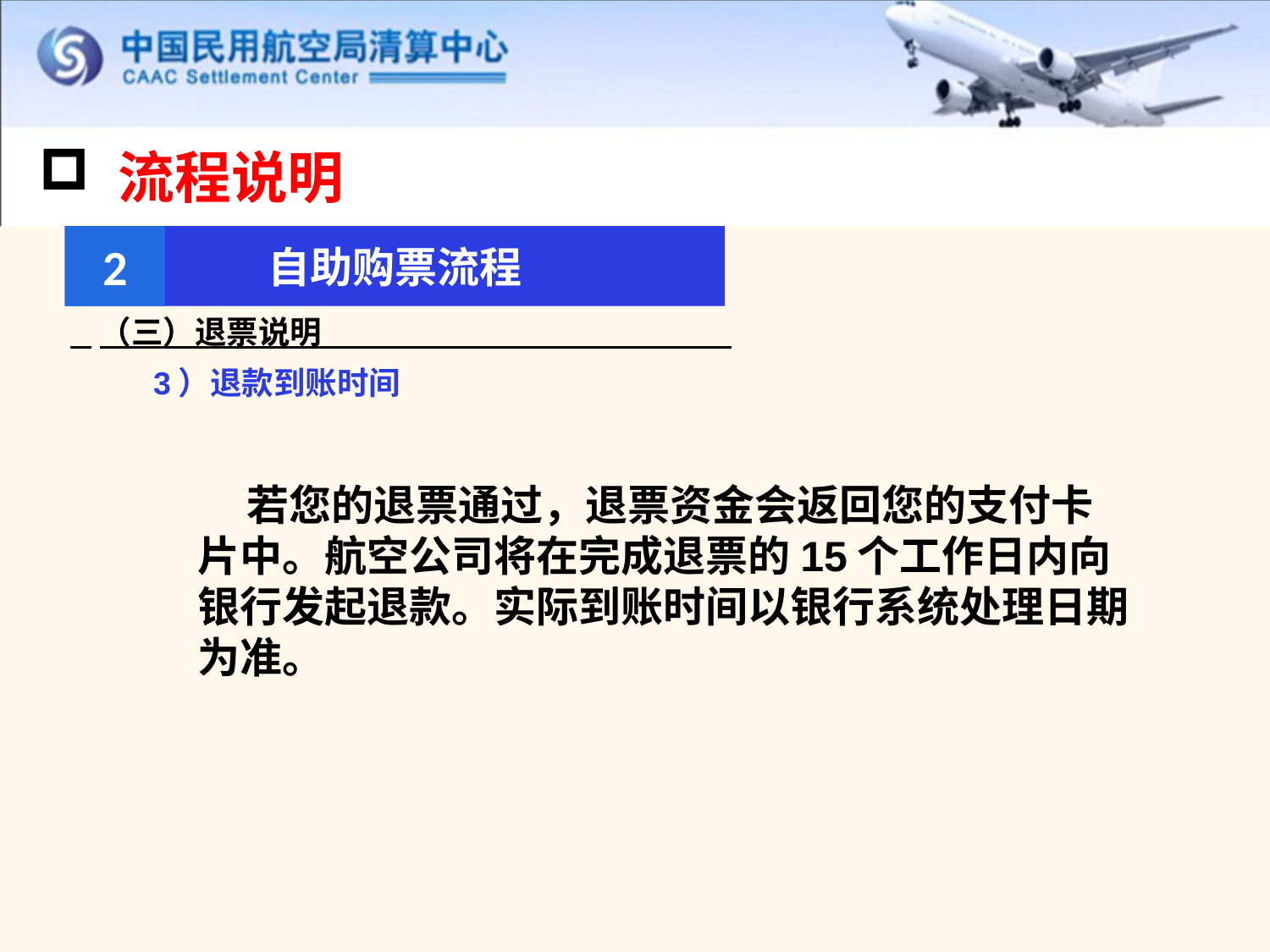

流程说明
自助购票流程
2
   （三）退票说明
3）退款到账时间
若您的退票通过，退票资金会返回您的支付卡片中。航空公司将在完成退票的15个工作日内向银行发起退款。实际到账时间以银行系统处理日期为准。